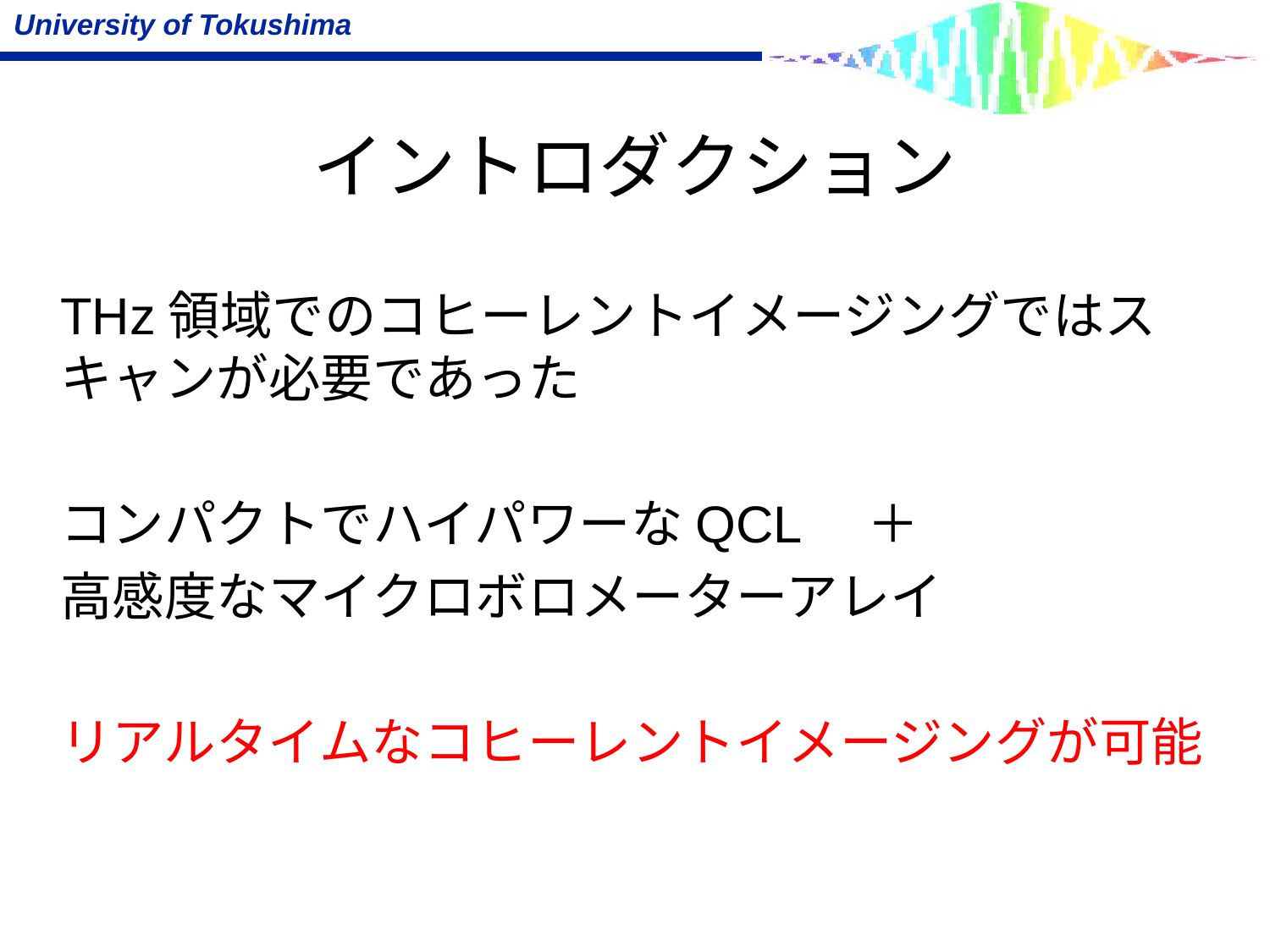

# イントロダクション
THz領域でのコヒーレントイメージングではスキャンが必要であった

コンパクトでハイパワーなQCL　＋
高感度なマイクロボロメーターアレイ

リアルタイムなコヒーレントイメージングが可能